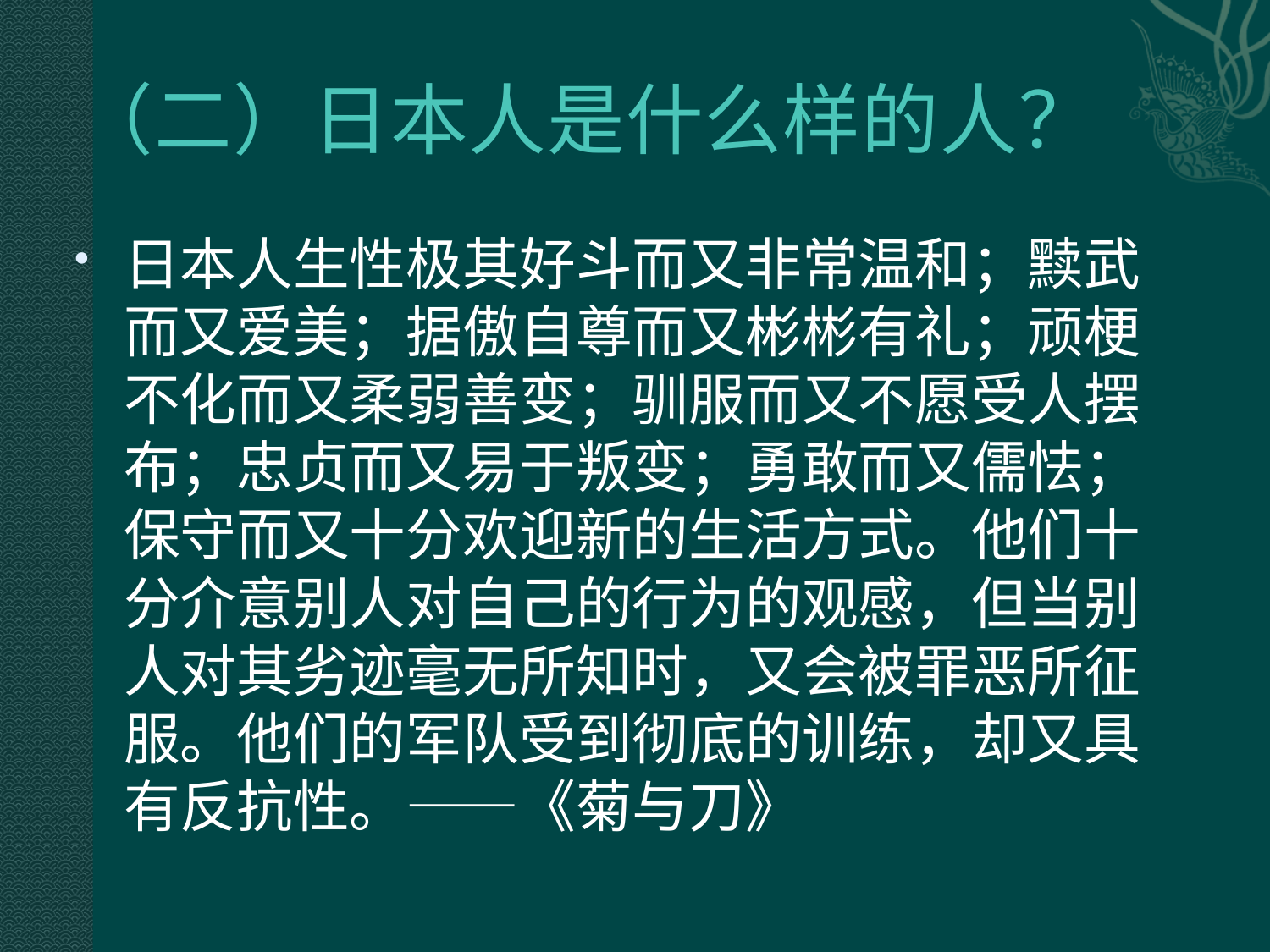

# （二）日本人是什么样的人？
日本人生性极其好斗而又非常温和；黩武而又爱美；据傲自尊而又彬彬有礼；顽梗不化而又柔弱善变；驯服而又不愿受人摆布；忠贞而又易于叛变；勇敢而又儒怯；保守而又十分欢迎新的生活方式。他们十分介意别人对自己的行为的观感，但当别人对其劣迹毫无所知时，又会被罪恶所征服。他们的军队受到彻底的训练，却又具有反抗性。——《菊与刀》